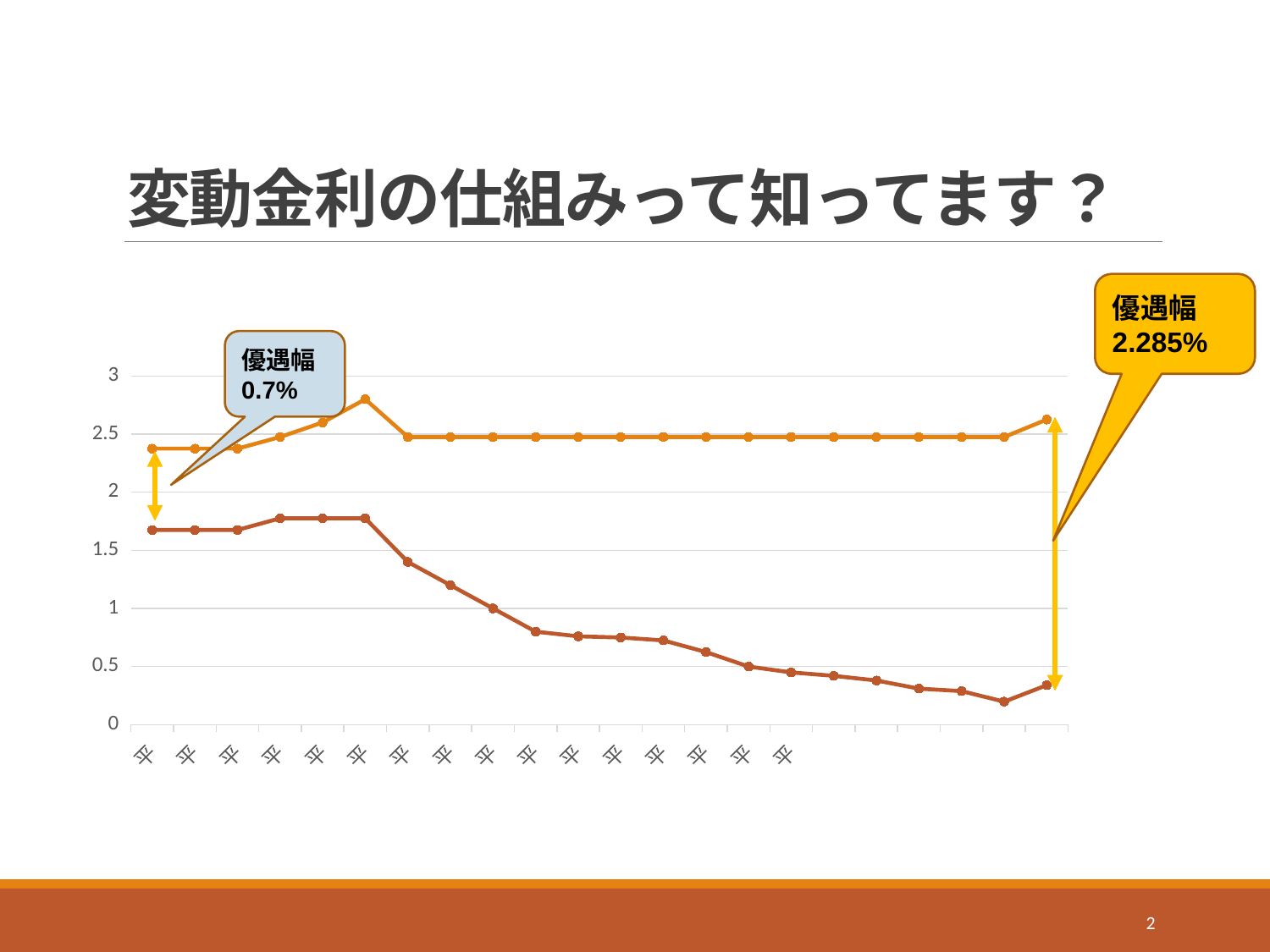

# 変動金利の仕組みって知ってます？

### Chart

| Category | 基準金利 | 実効金利 |
|---|---|---|
| 平成15年 | 2.375 | 1.675 |
| 平成16年 | 2.375 | 1.675 |
| 平成17年 | 2.375 | 1.675 |
| 平成18年 | 2.475 | 1.775 |
| 平成19年 | 2.6 | 1.775 |
| 平成20年 | 2.8 | 1.775 |
| 平成21年 | 2.475 | 1.4 |
| 平成22年 | 2.475 | 1.2 |
| 平成23年 | 2.475 | 1.0 |
| 平成24年 | 2.475 | 0.8 |
| 平成25年 | 2.475 | 0.76 |
| 平成26年 | 2.475 | 0.75 |
| 平成27年 | 2.475 | 0.725 |
| 平成28年 | 2.475 | 0.625 |
| 平成29年 | 2.475 | 0.5 |
| 平成30年 | 2.475 | 0.45 |
| 令和元年 | 2.475 | 0.42 |
| 令和2年 | 2.475 | 0.38 |
| 令和3年 | 2.475 | 0.31 |
| 令和4年 | 2.475 | 0.289 |
| 令和5年 | 2.475 | 0.198 |
| 令和6年 | 2.625 | 0.34 |
優遇幅
2.285%
優遇幅
0.7%
2